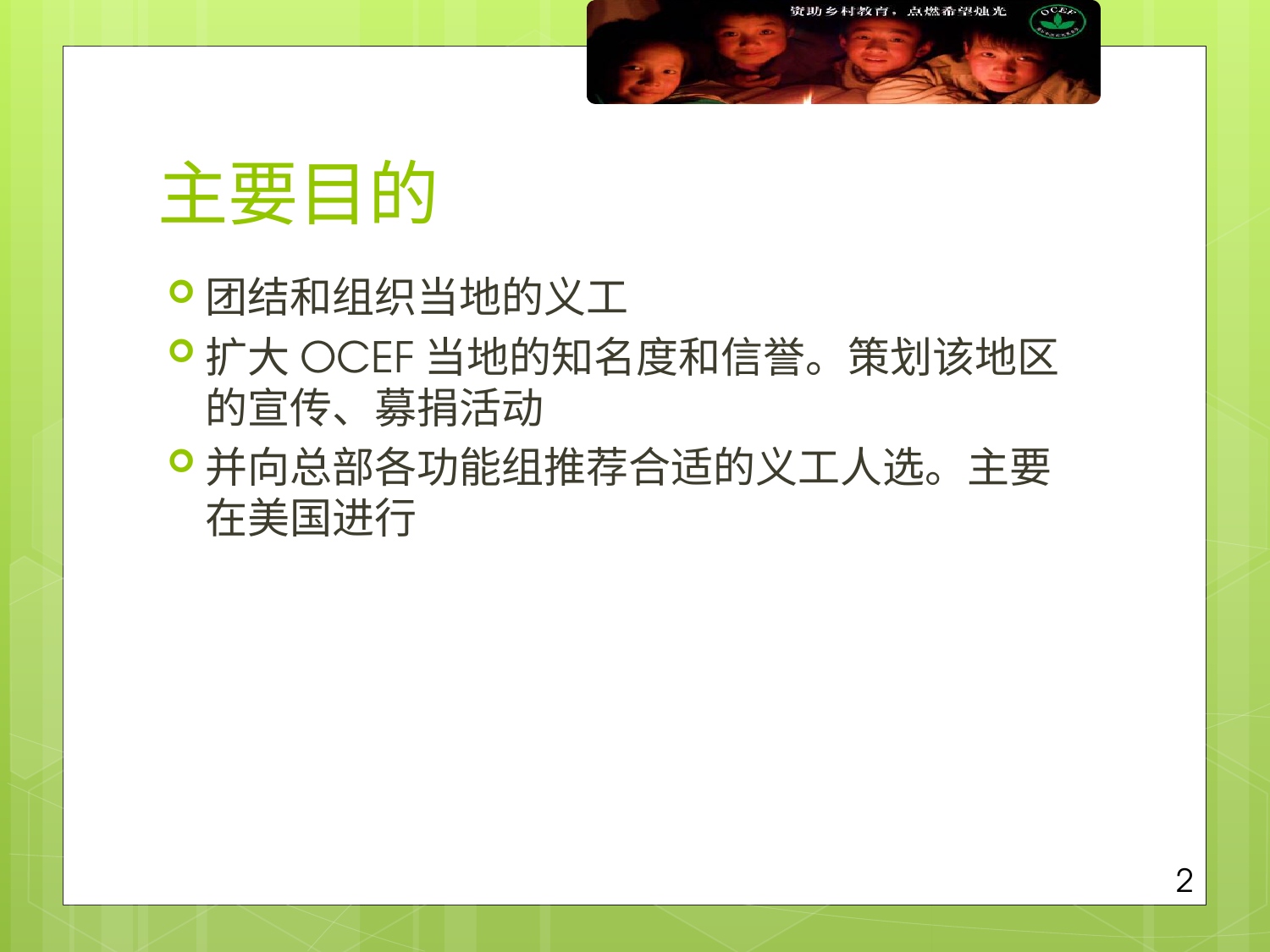

# 主要目的
团结和组织当地的义工
扩大OCEF当地的知名度和信誉。策划该地区的宣传、募捐活动
并向总部各功能组推荐合适的义工人选。主要在美国进行

2